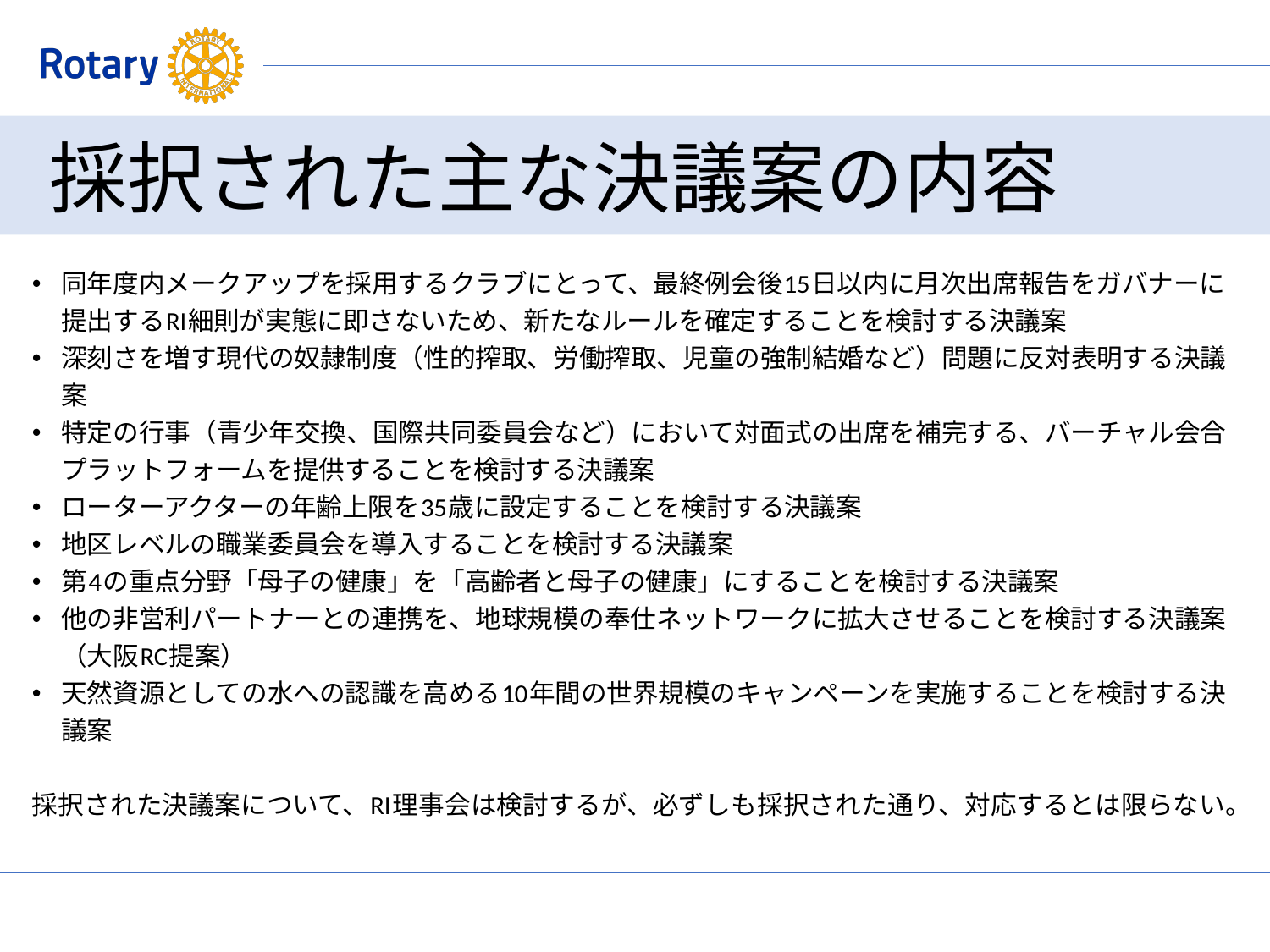

# 採択された主な決議案の内容
同年度内メークアップを採用するクラブにとって、最終例会後15日以内に月次出席報告をガバナーに提出するRI細則が実態に即さないため、新たなルールを確定することを検討する決議案
深刻さを増す現代の奴隷制度（性的搾取、労働搾取、児童の強制結婚など）問題に反対表明する決議案
特定の行事（青少年交換、国際共同委員会など）において対面式の出席を補完する、バーチャル会合プラットフォームを提供することを検討する決議案
ローターアクターの年齢上限を35歳に設定することを検討する決議案
地区レベルの職業委員会を導入することを検討する決議案
第4の重点分野「母子の健康」を「高齢者と母子の健康」にすることを検討する決議案
他の非営利パートナーとの連携を、地球規模の奉仕ネットワークに拡大させることを検討する決議案（大阪RC提案）
天然資源としての水への認識を高める10年間の世界規模のキャンペーンを実施することを検討する決議案

採択された決議案について、RI理事会は検討するが、必ずしも採択された通り、対応するとは限らない。